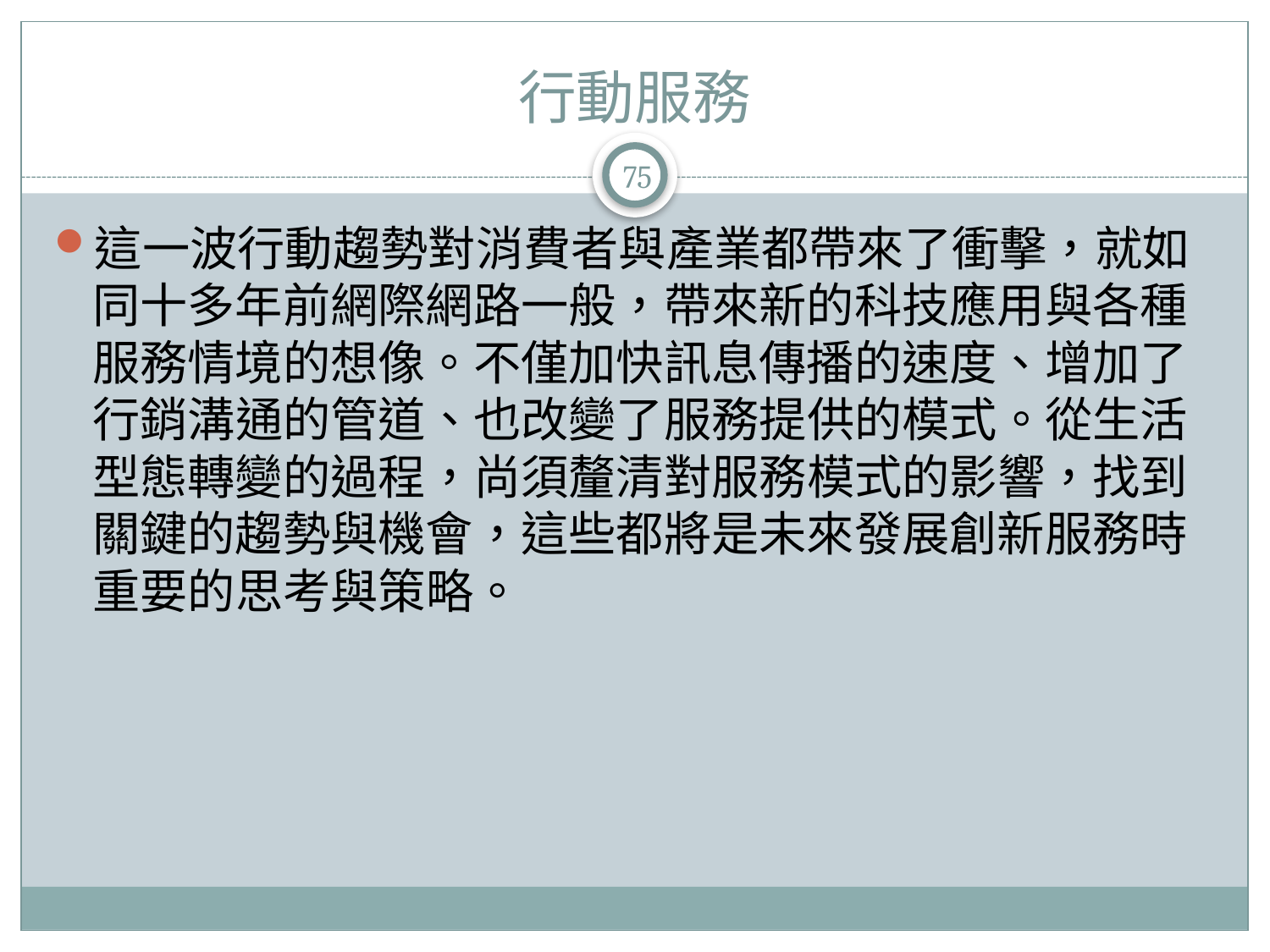

# 行動服務
75
這一波行動趨勢對消費者與產業都帶來了衝擊，就如同十多年前網際網路一般，帶來新的科技應用與各種服務情境的想像。不僅加快訊息傳播的速度、增加了行銷溝通的管道、也改變了服務提供的模式。從生活型態轉變的過程，尚須釐清對服務模式的影響，找到關鍵的趨勢與機會，這些都將是未來發展創新服務時重要的思考與策略。